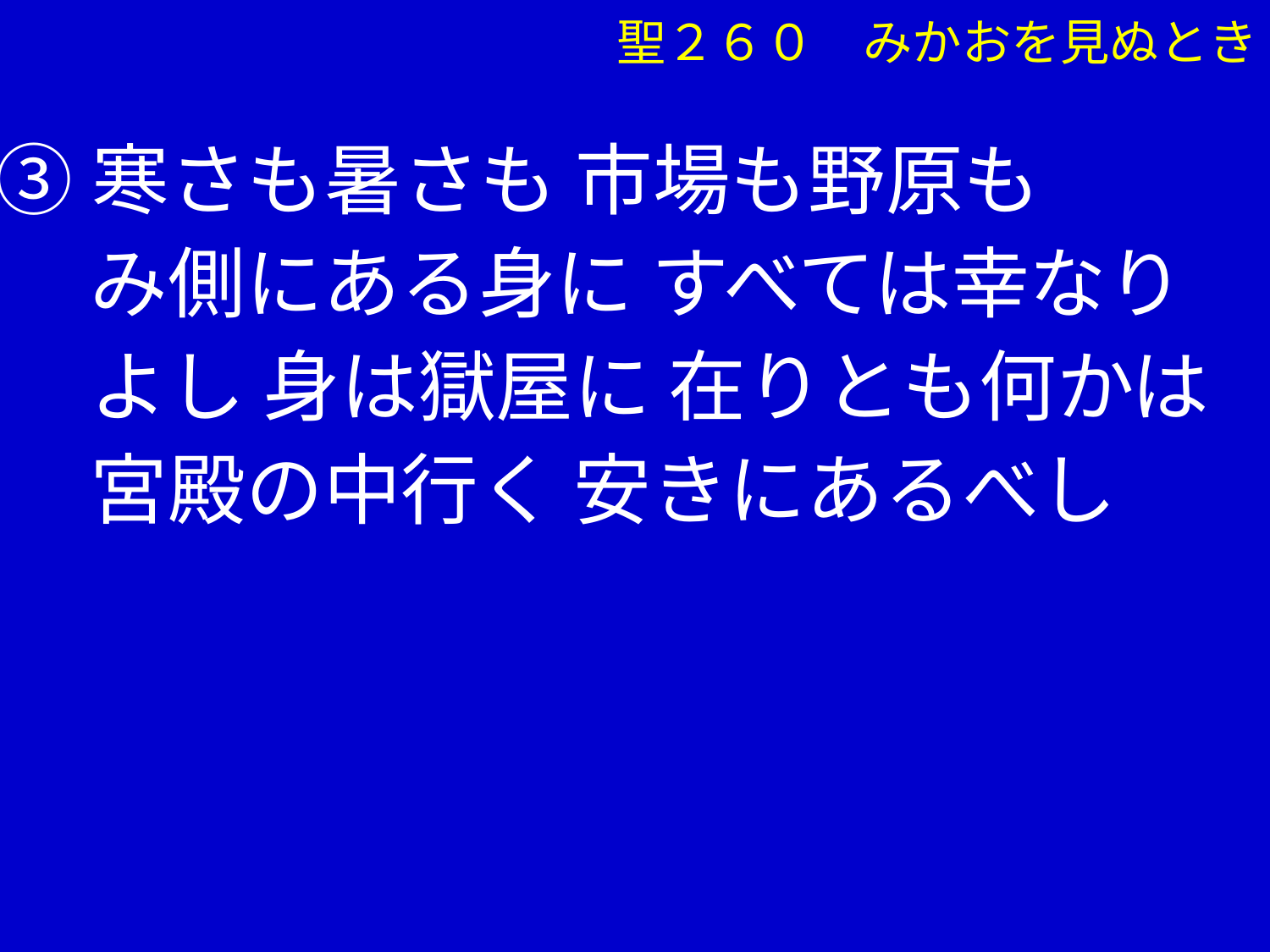

聖２６０　みかおを見ぬとき
③寒さも暑さも 市場も野原も
　 み側にある身に すべては幸なり
　 よし 身は獄屋に 在りとも何かは
　 宮殿の中行く 安きにあるべし